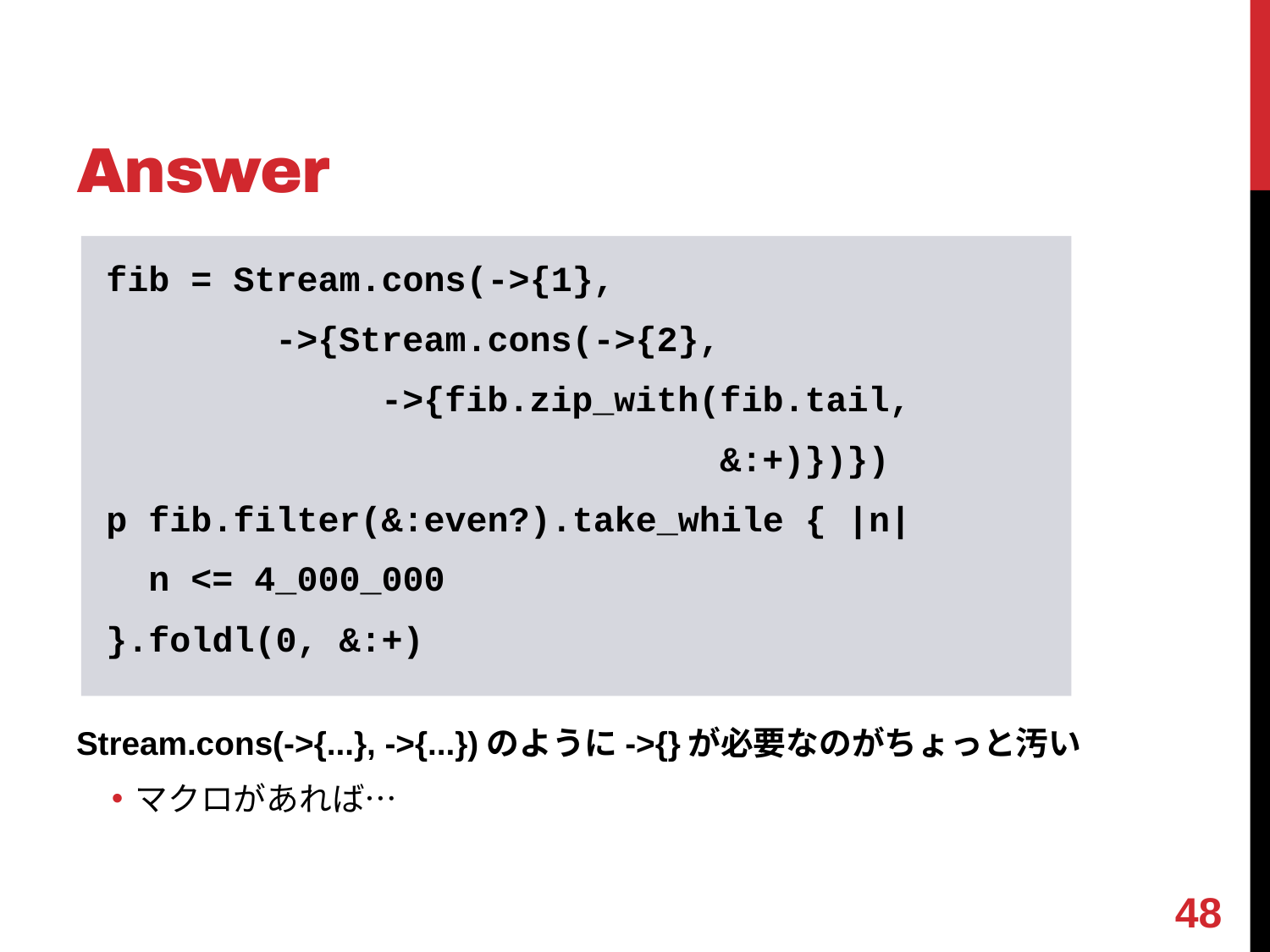

# Answer
fib = Stream.cons(->{1},
        ->{Stream.cons(->{2},
             ->{fib.zip_with(fib.tail,
                             &:+)})})
p fib.filter(&:even?).take_while { |n|
  n <= 4_000_000
}.foldl(0, &:+)
Stream.cons(->{...}, ->{...})のように->{}が必要なのがちょっと汚い
マクロがあれば…
48